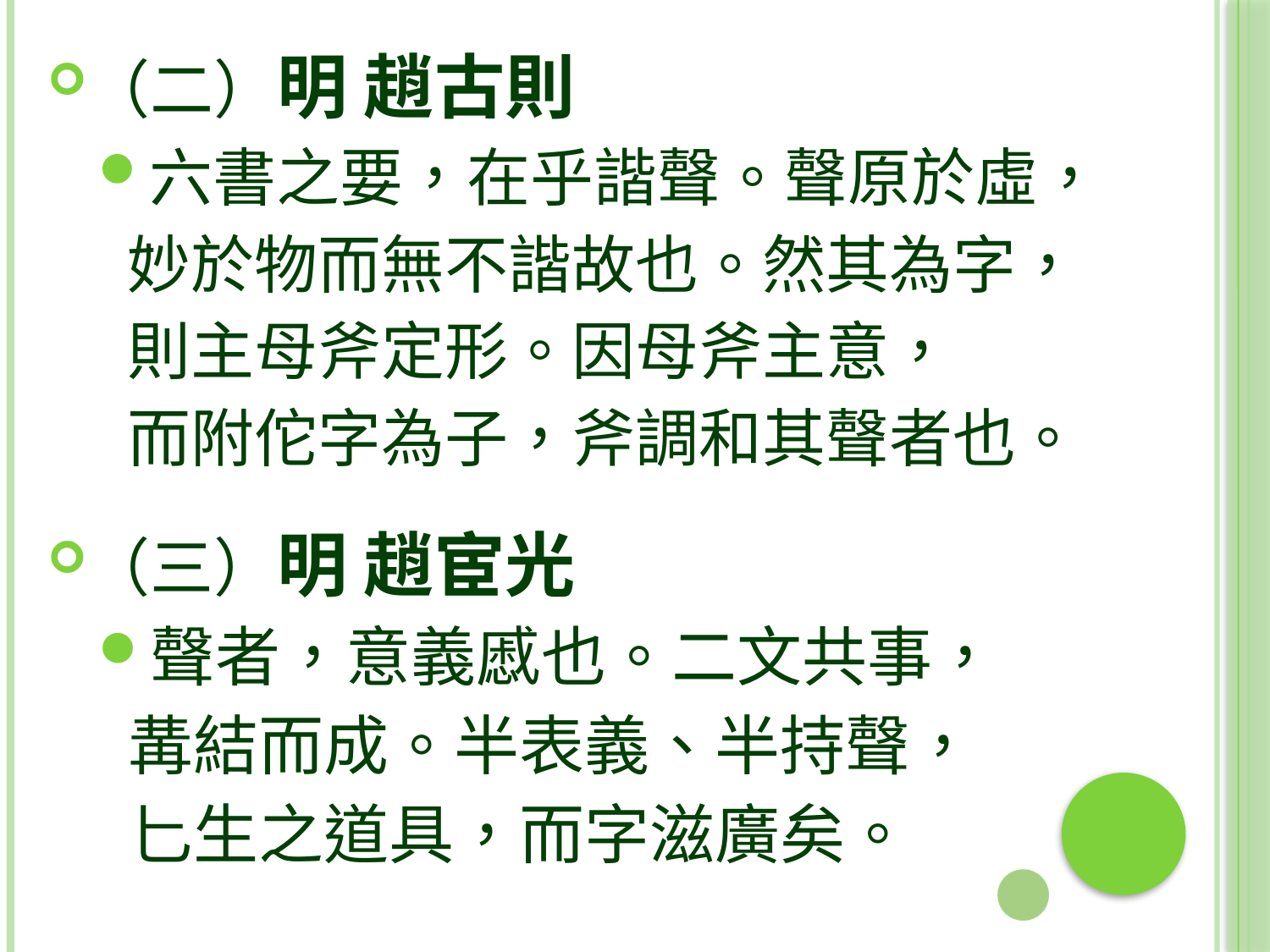

（二）明 趙古則
六書之要，在乎諧聲。聲原於虛，
 妙於物而無不諧故也。然其為字，
 則主母斧定形。因母斧主意，
 而附佗字為子，斧調和其聲者也。

（三）明 趙宦光
聲者，意義慼也。二文共事，
 冓結而成。半表義、半持聲，
 匕生之道具，而字滋廣矣。